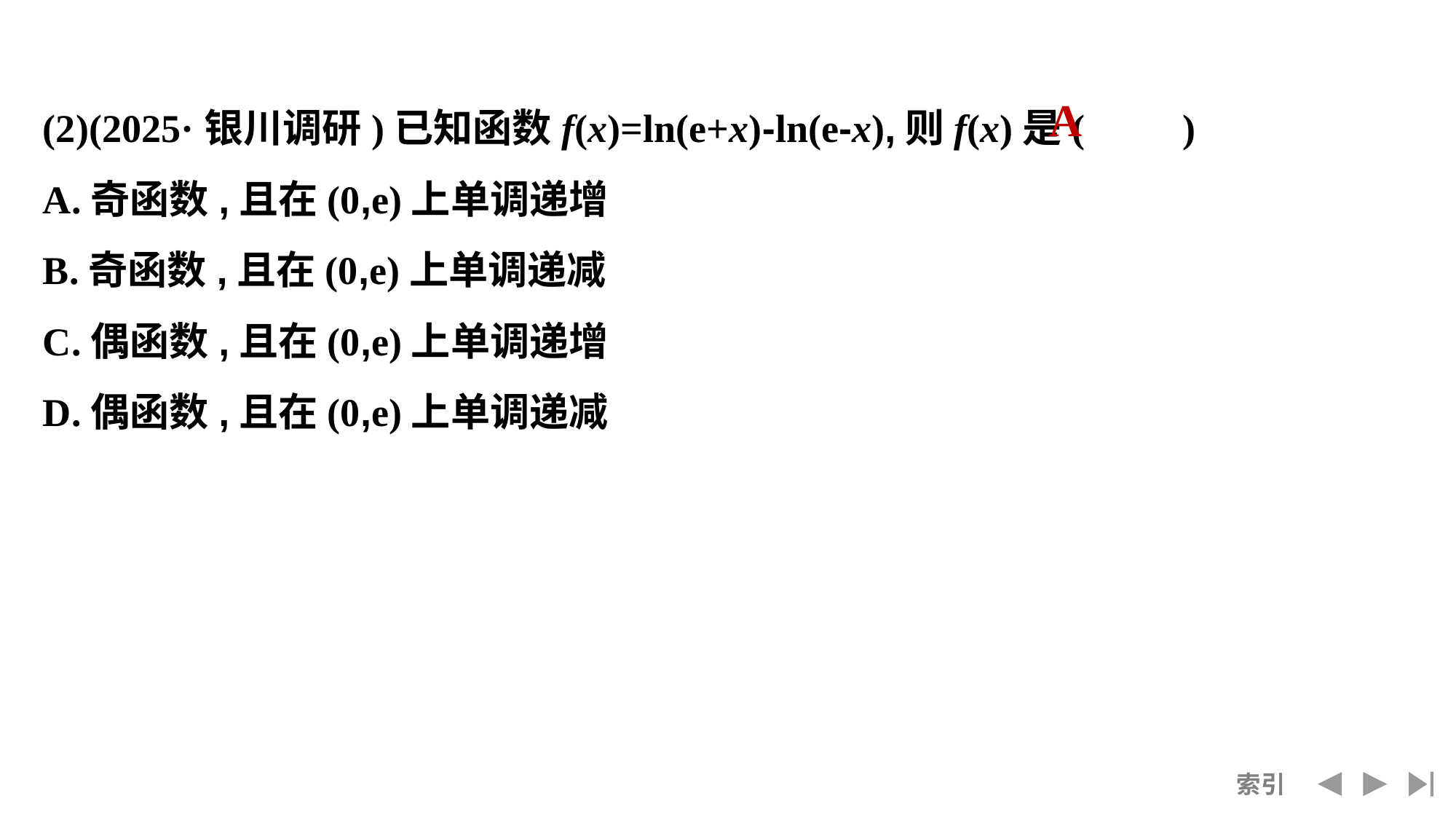

(2)(2025·银川调研)已知函数f(x)=ln(e+x)-ln(e-x),则f(x)是(　　)
A.奇函数,且在(0,e)上单调递增
B.奇函数,且在(0,e)上单调递减
C.偶函数,且在(0,e)上单调递增
D.偶函数,且在(0,e)上单调递减
A